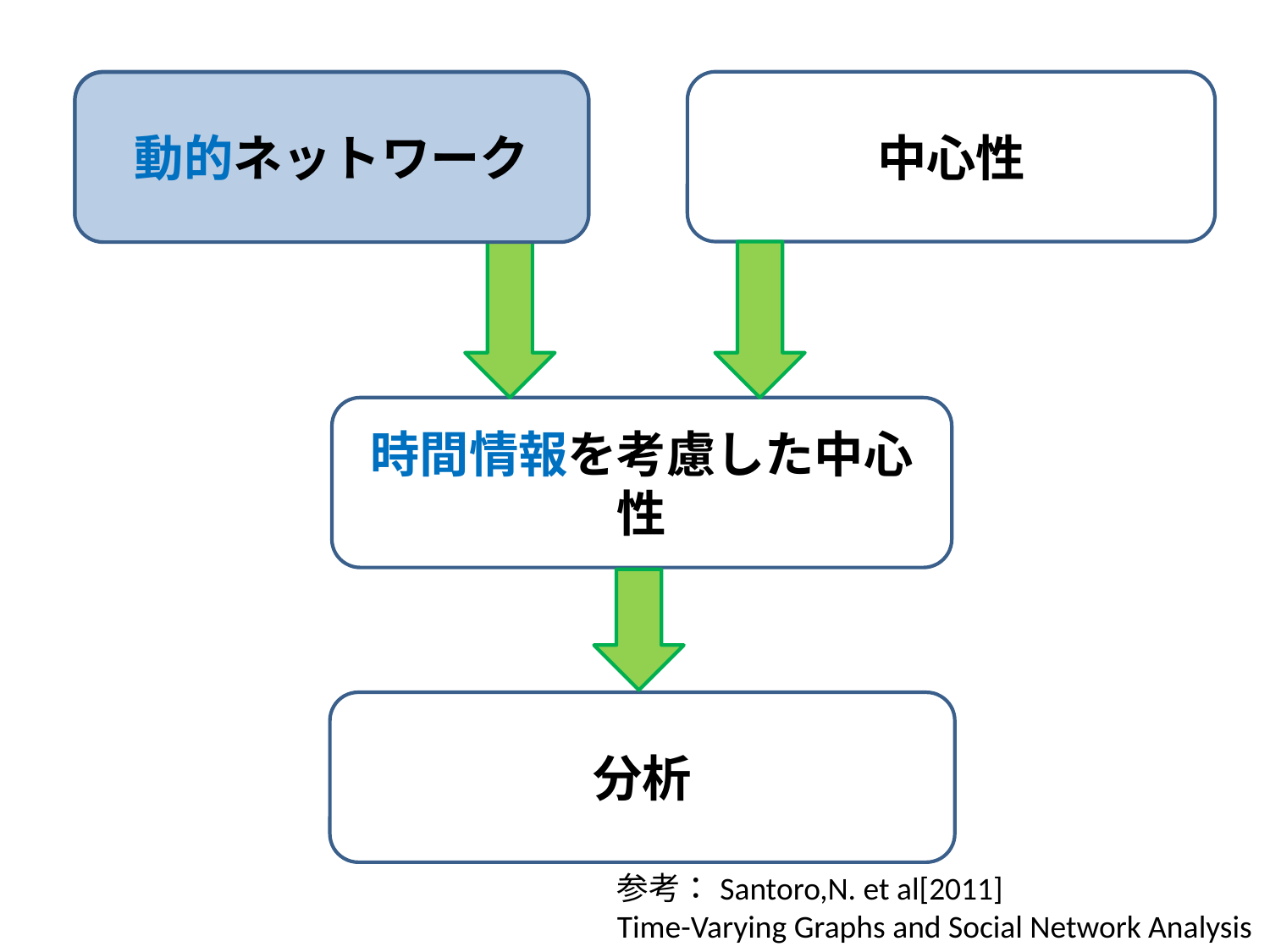

動的ネットワーク
中心性
動的ネットワーク

時間情報を考慮した中心性

分析
参考：Santoro,N. et al[2011]
Time-Varying Graphs and Social Network Analysis